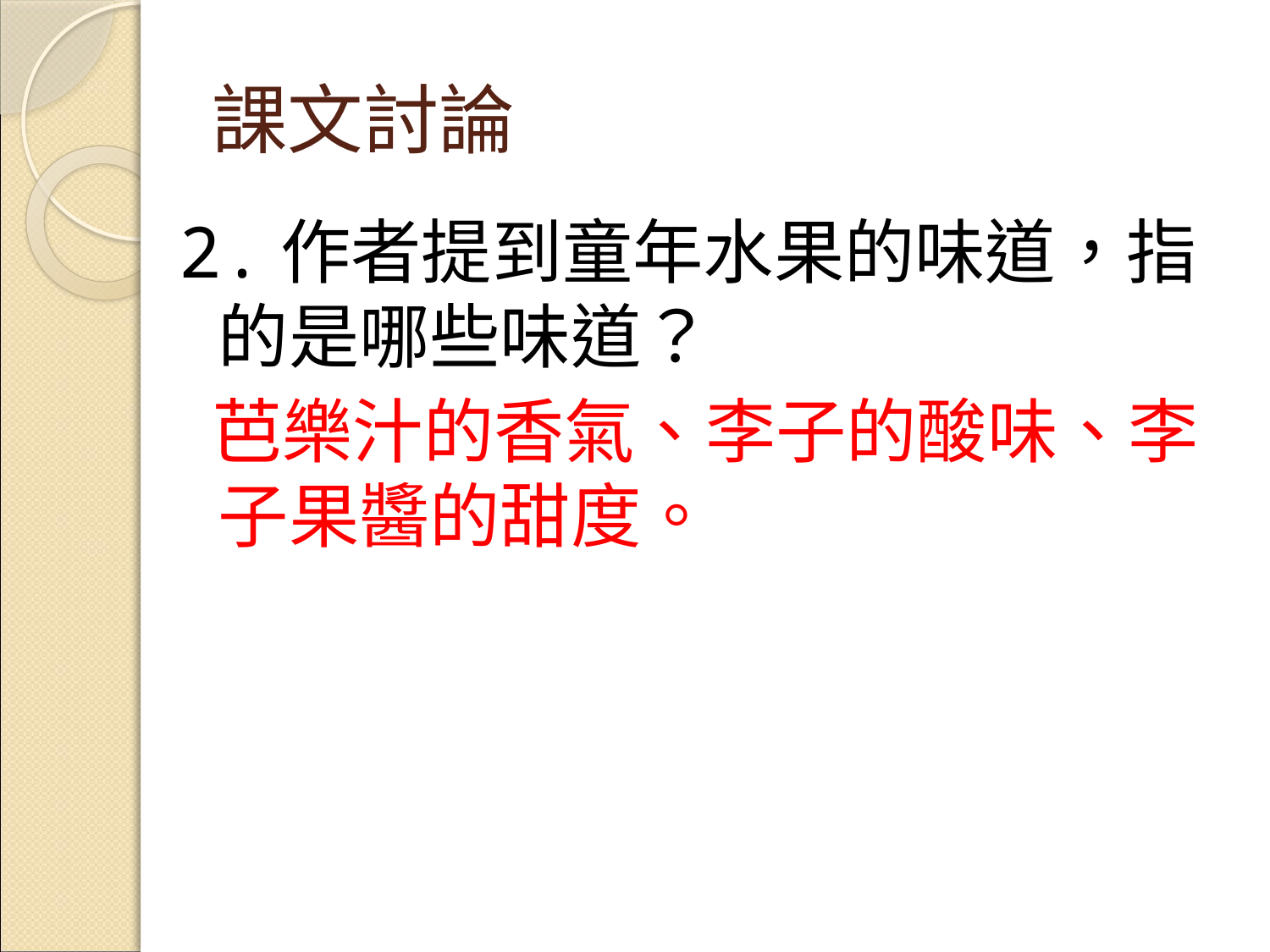

課文討論
2.作者提到童年水果的味道，指的是哪些味道？
 芭樂汁的香氣、李子的酸味、李子果醬的甜度。